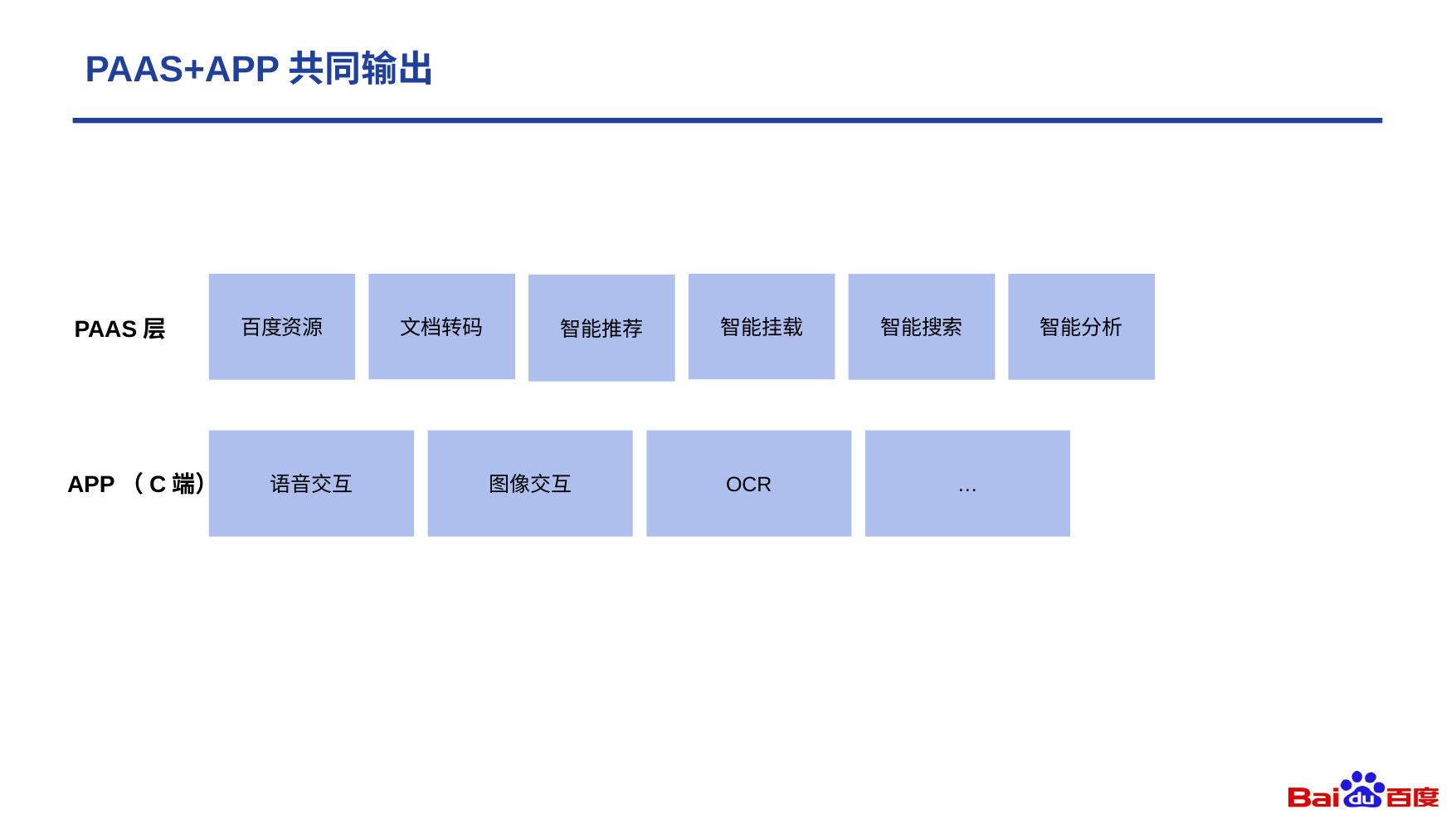

# PAAS+APP共同输出
百度资源
智能分析
文档转码
智能挂载
智能搜索
智能推荐
PAAS层
…
语音交互
图像交互
OCR
APP（C端）